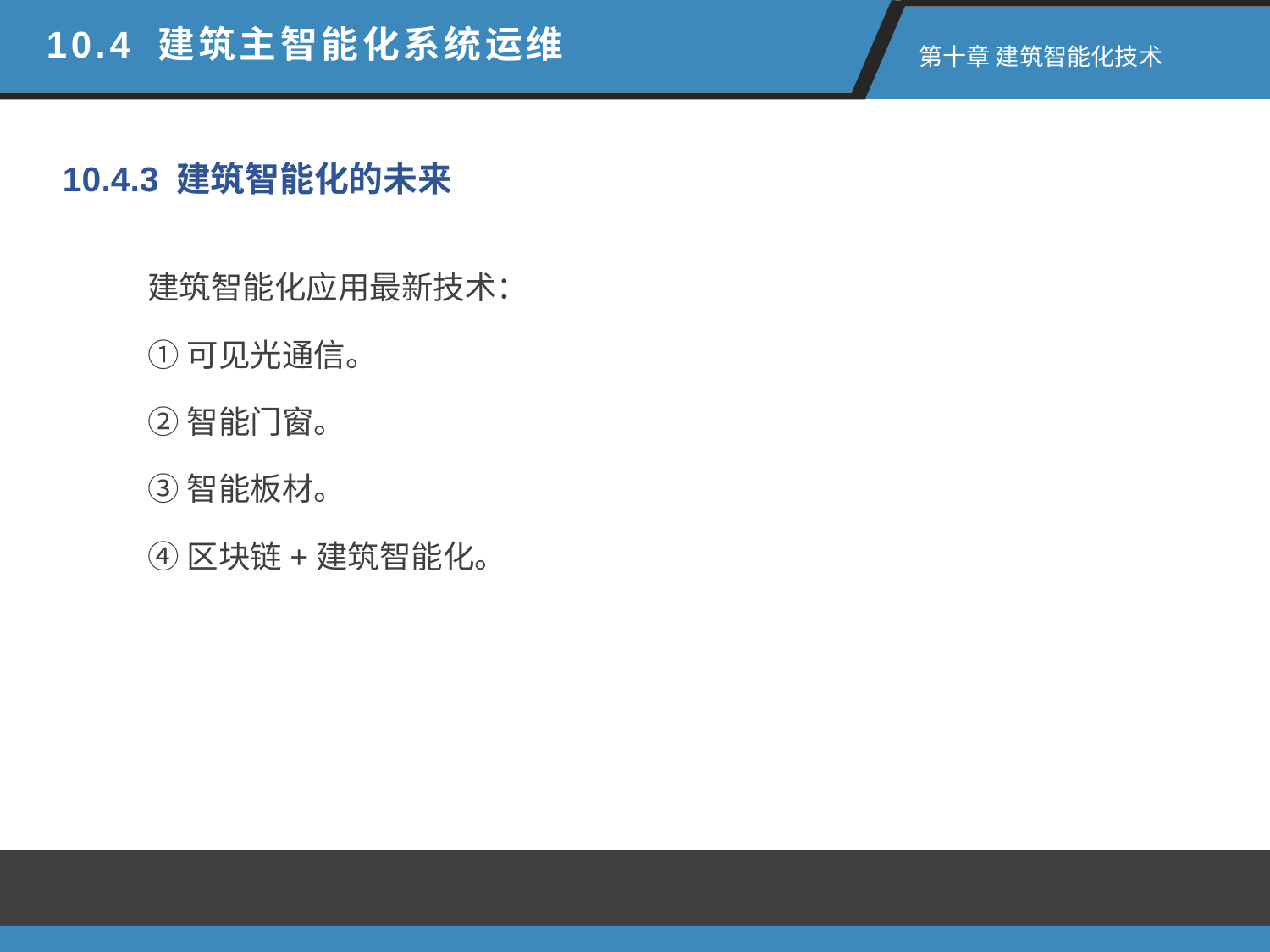

10.4 建筑主智能化系统运维
第十章 建筑智能化技术
10.4.3 建筑智能化的未来
建筑智能化应用最新技术：
①可见光通信。
②智能门窗。
③智能板材。
④区块链+建筑智能化。